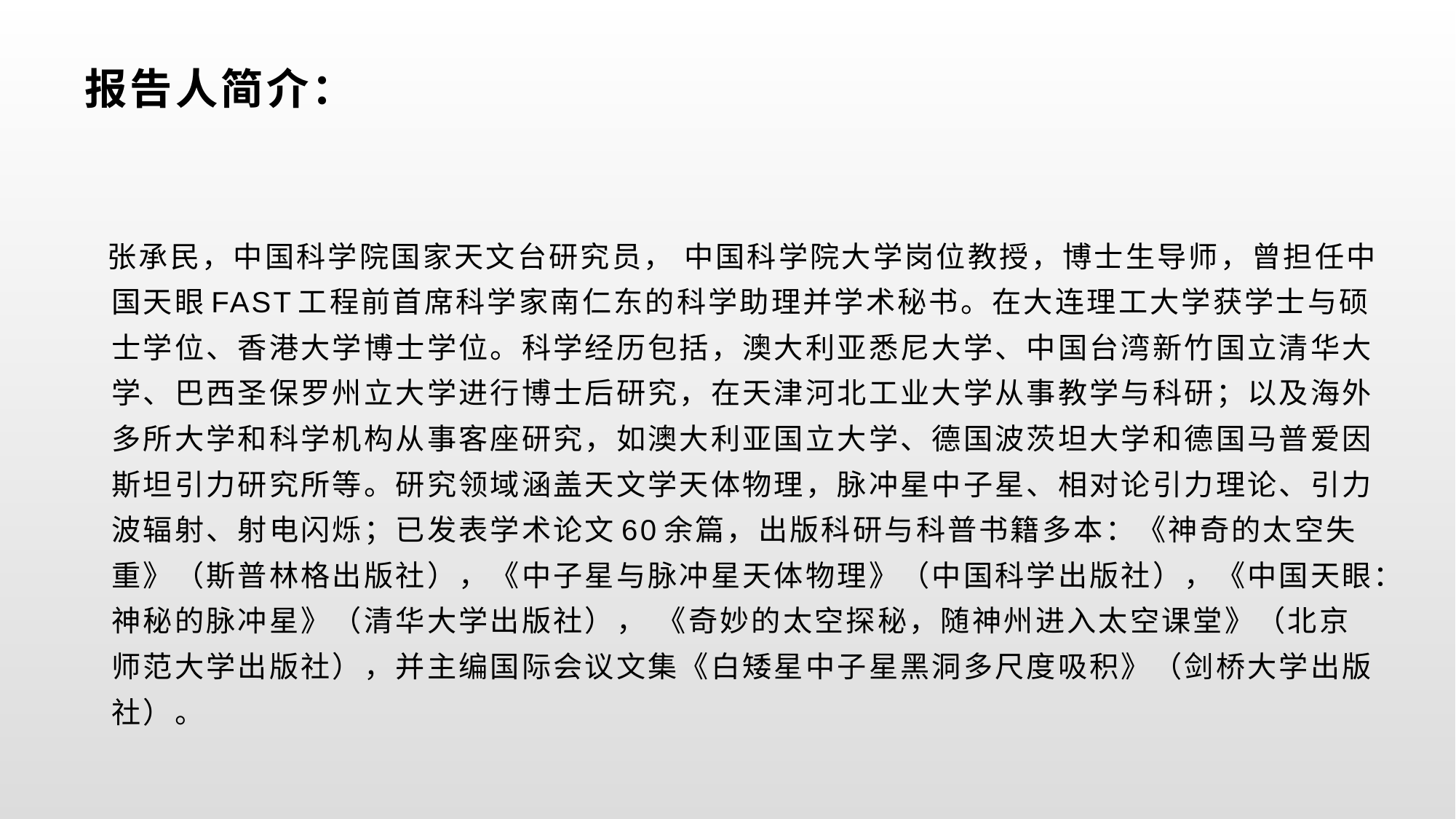

# 报告人简介：

  张承民，中国科学院国家天文台研究员， 中国科学院大学岗位教授，博士生导师，曾担任中国天眼FAST工程前首席科学家南仁东的科学助理并学术秘书。在大连理工大学获学士与硕士学位、香港大学博士学位。科学经历包括，澳大利亚悉尼大学、中国台湾新竹国立清华大学、巴西圣保罗州立大学进行博士后研究，在天津河北工业大学从事教学与科研；以及海外多所大学和科学机构从事客座研究，如澳大利亚国立大学、德国波茨坦大学和德国马普爱因斯坦引力研究所等。研究领域涵盖天文学天体物理，脉冲星中子星、相对论引力理论、引力波辐射、射电闪烁；已发表学术论文60余篇，出版科研与科普书籍多本：《神奇的太空失重》（斯普林格出版社），《中子星与脉冲星天体物理》（中国科学出版社），《中国天眼：神秘的脉冲星》（清华大学出版社）， 《奇妙的太空探秘，随神州进入太空课堂》（北京师范大学出版社），并主编国际会议文集《白矮星中子星黑洞多尺度吸积》（剑桥大学出版社）。